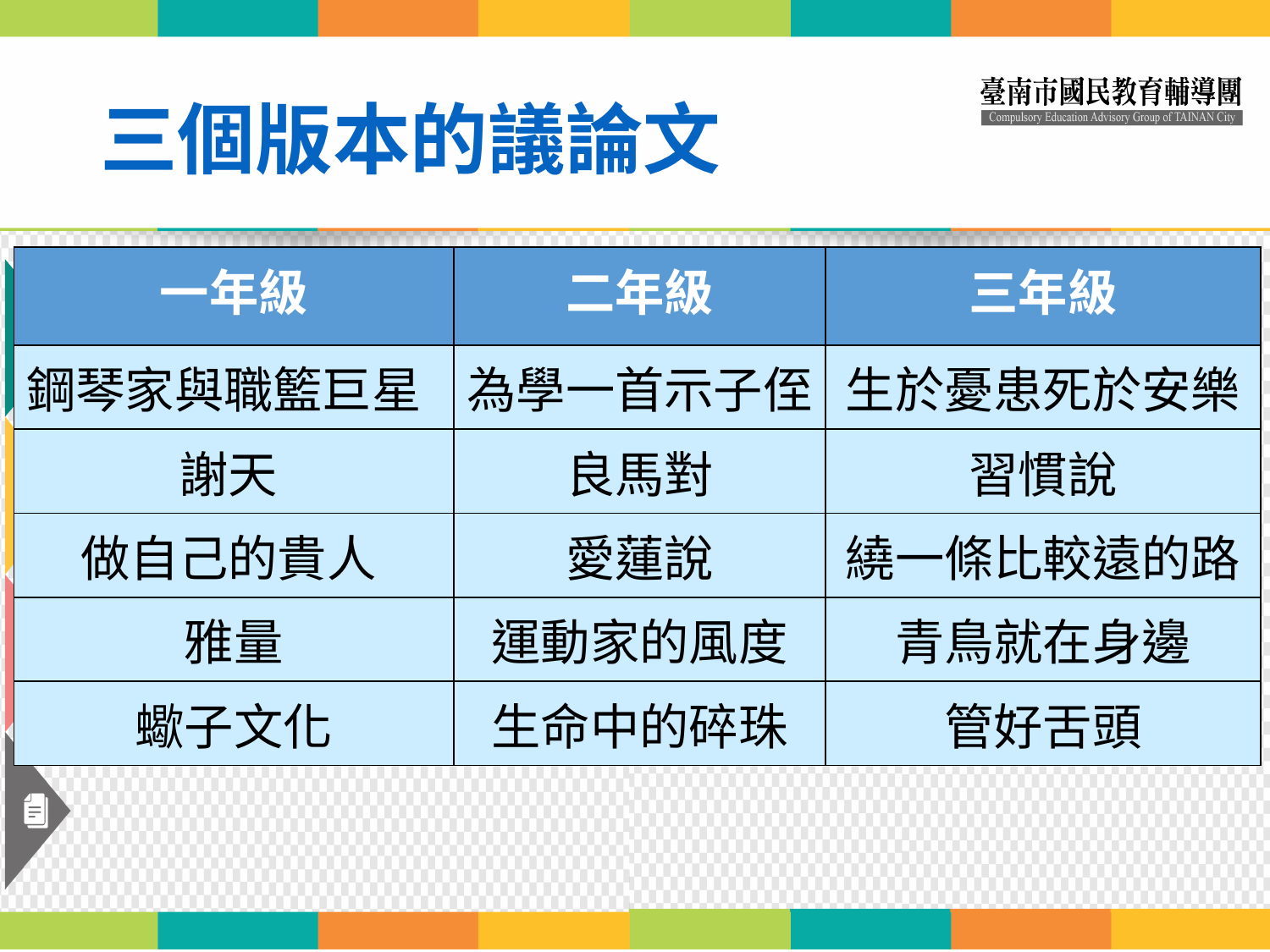

三個版本的議論文
| 一年級 | 二年級 | 三年級 |
| --- | --- | --- |
| 鋼琴家與職籃巨星 | 為學一首示子侄 | 生於憂患死於安樂 |
| 謝天 | 良馬對 | 習慣說 |
| 做自己的貴人 | 愛蓮說 | 繞一條比較遠的路 |
| 雅量 | 運動家的風度 | 青鳥就在身邊 |
| 蠍子文化 | 生命中的碎珠 | 管好舌頭 |